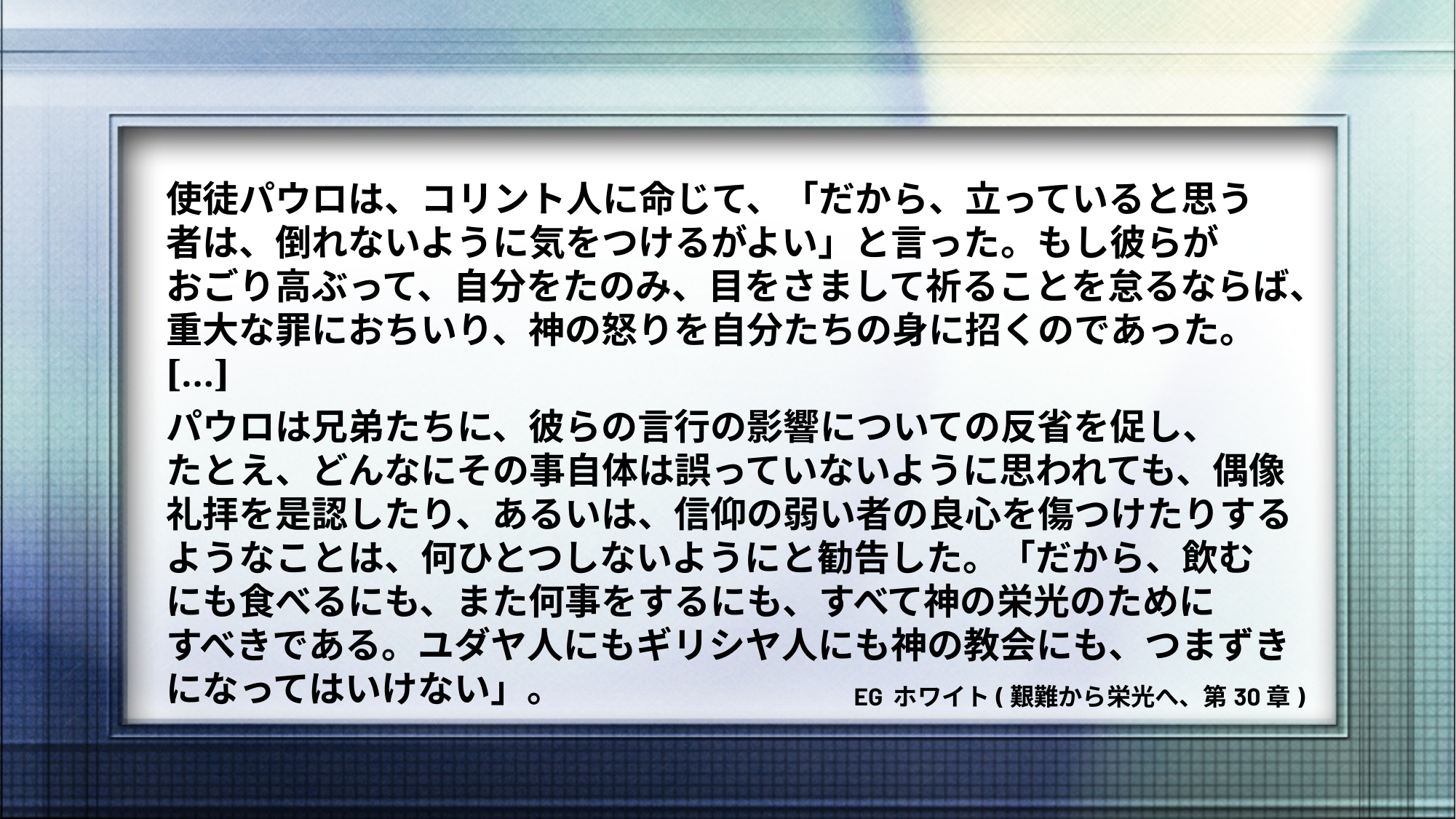

使徒パウロは、コリント人に命じて、「だから、立っていると思う　者は、倒れないように気をつけるがよい」と言った。もし彼らが　　おごり高ぶって、自分をたのみ、目をさまして祈ることを怠るならば、重大な罪におちいり、神の怒りを自分たちの身に招くのであった。[…]
パウロは兄弟たちに、彼らの言行の影響についての反省を促し、　　たとえ、どんなにその事自体は誤っていないように思われても、偶像礼拝を是認したり、あるいは、信仰の弱い者の良心を傷つけたりするようなことは、何ひとつしないようにと勧告した。「だから、飲む　にも食べるにも、また何事をするにも、すべて神の栄光のために　　すべきである。ユダヤ人にもギリシヤ人にも神の教会にも、つまずきになってはいけない」。
EG ホワイト(艱難から栄光へ、第30章)